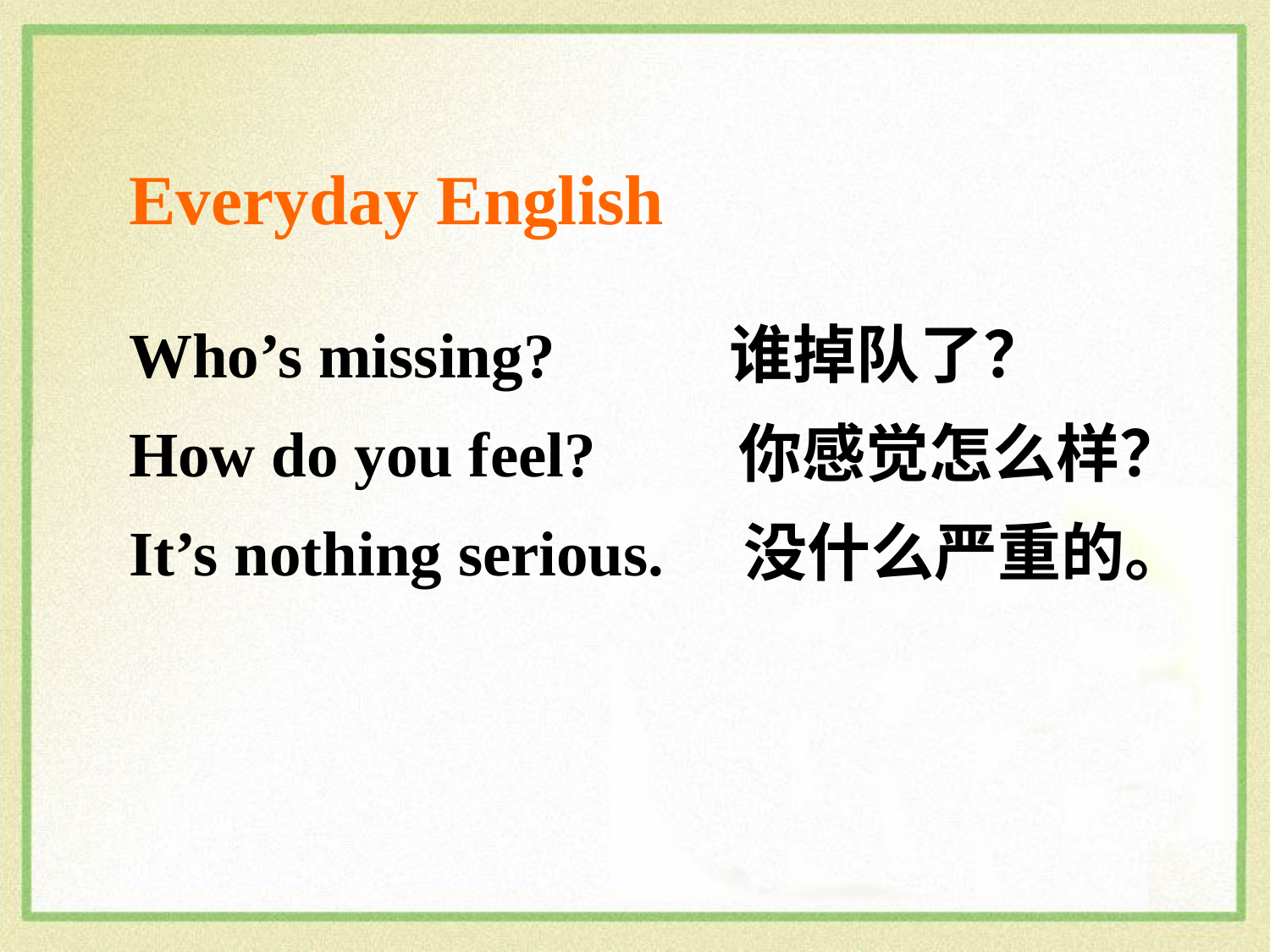

Everyday English
Who’s missing?          谁掉队了？
How do you feel?        你感觉怎么样？
It’s nothing serious.    没什么严重的。